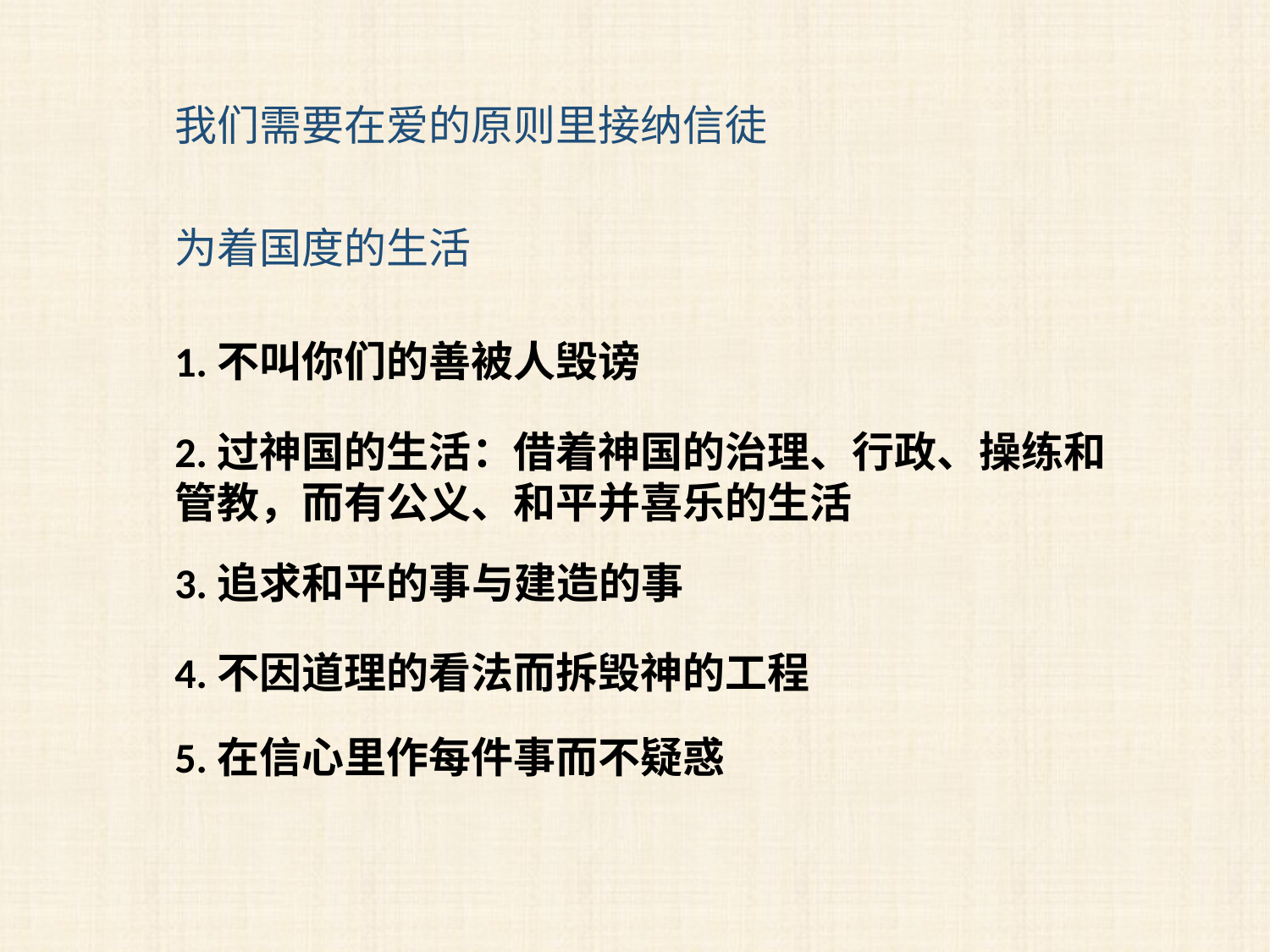

我们需要在爱的原则里接纳信徒
为着国度的生活
1.不叫你们的善被人毁谤
2.过神国的生活：借着神国的治理、行政、操练和管教，而有公义、和平并喜乐的生活
3.追求和平的事与建造的事
4.不因道理的看法而拆毁神的工程
5.在信心里作每件事而不疑惑